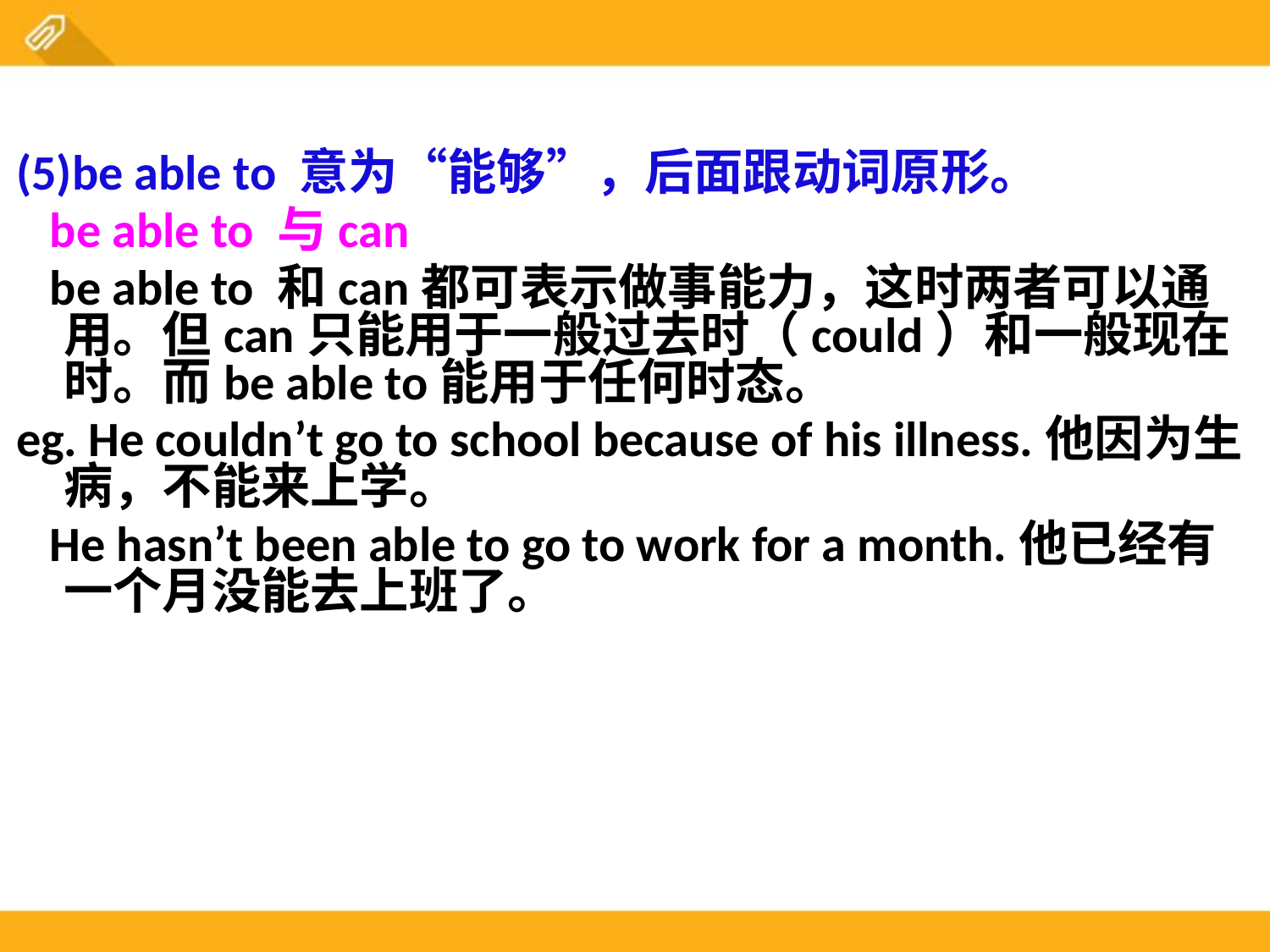

(5)be able to 意为“能够”，后面跟动词原形。
   be able to 与can
   be able to 和can都可表示做事能力，这时两者可以通用。但can只能用于一般过去时（could）和一般现在时。而be able to能用于任何时态。
eg. He couldn’t go to school because of his illness.他因为生病，不能来上学。
   He hasn’t been able to go to work for a month.他已经有一个月没能去上班了。